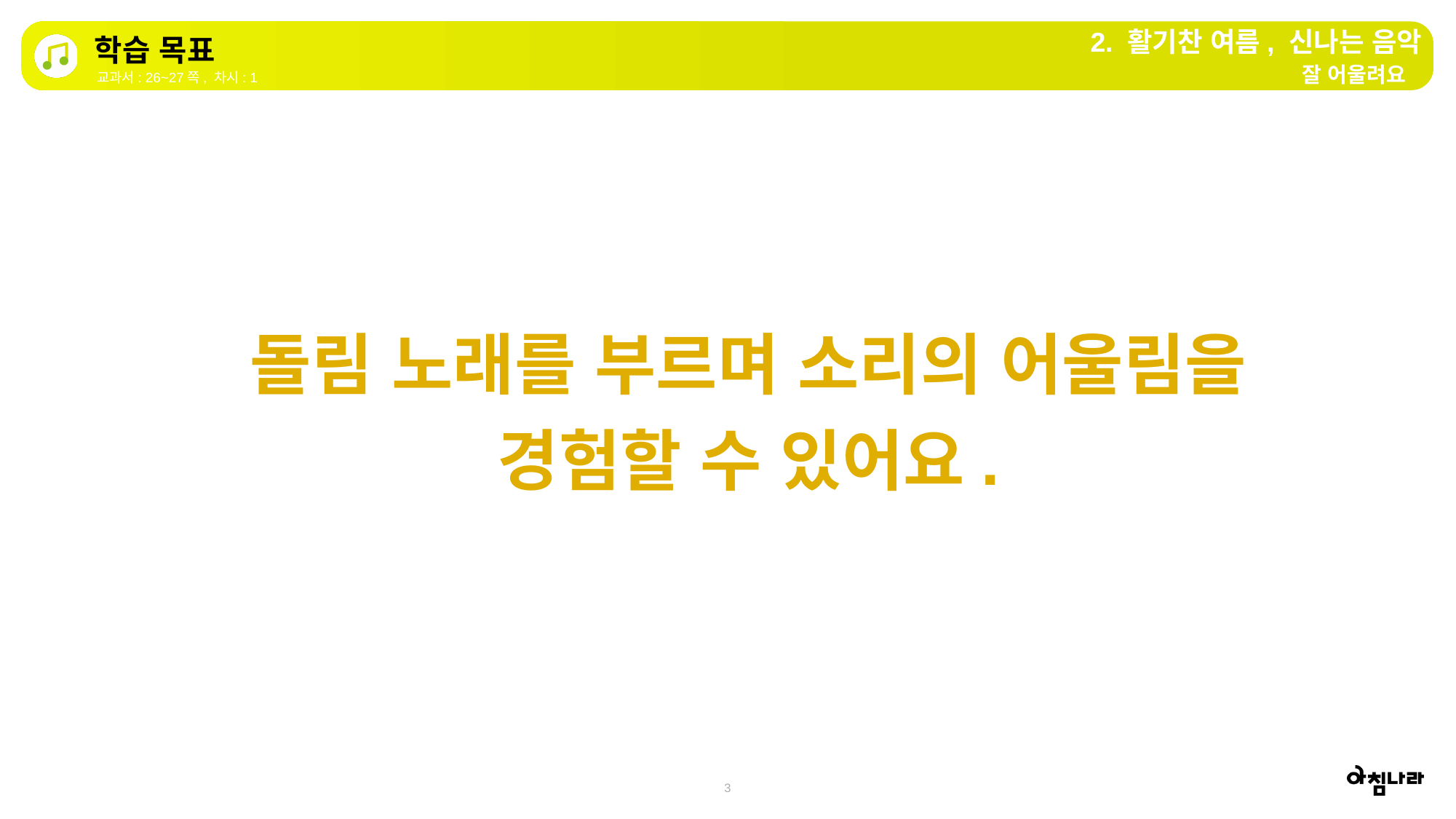

2. 활기찬 여름, 신나는 음악
학습 목표
잘 어울려요
교과서: 26~27쪽, 차시: 1
돌림 노래를 부르며 소리의 어울림을 경험할 수 있어요.
3